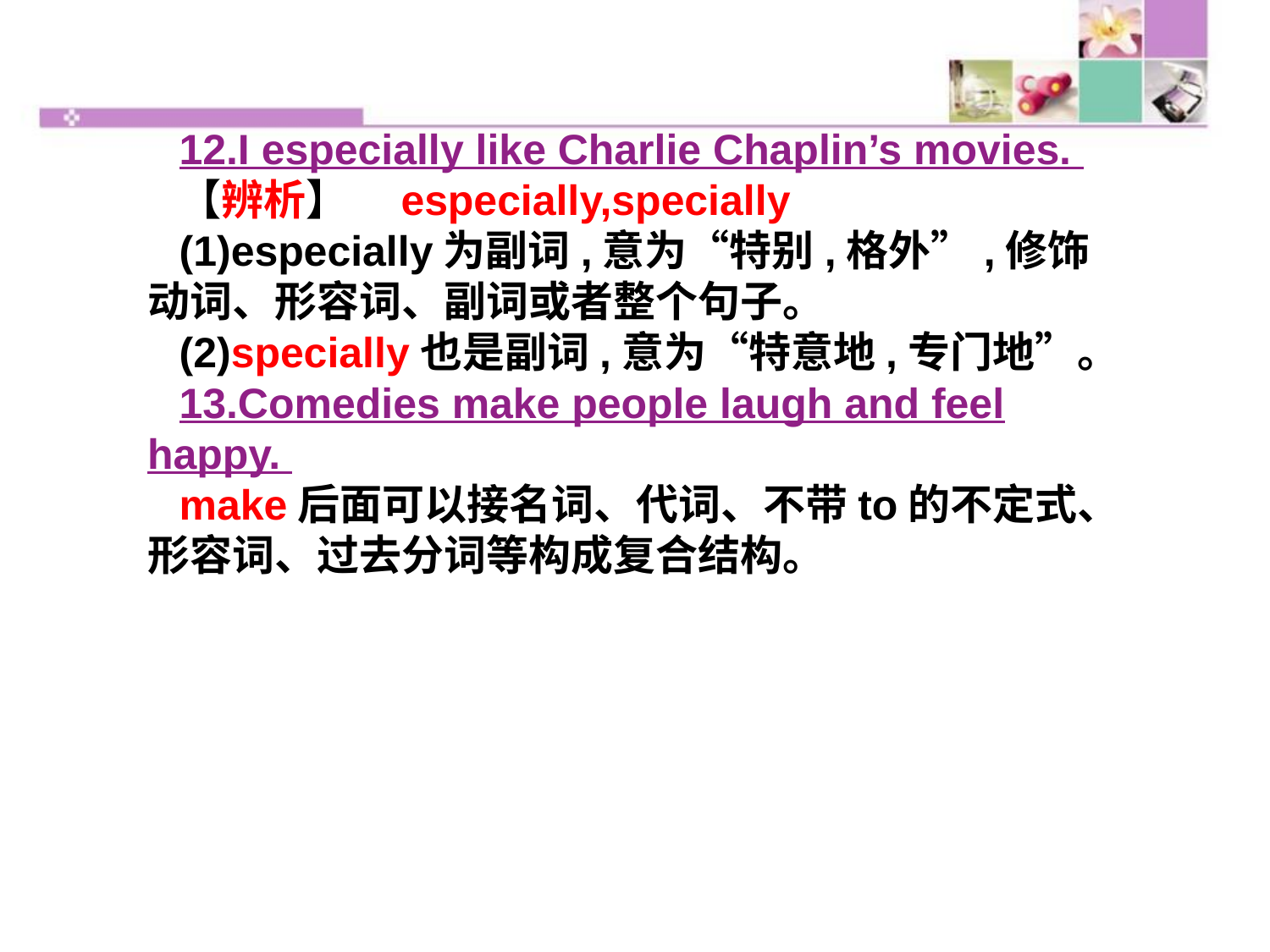

12.I especially like Charlie Chaplin’s movies.
【辨析】　especially,specially
(1)especially为副词,意为“特别,格外”,修饰动词、形容词、副词或者整个句子。
(2)specially也是副词,意为“特意地,专门地”。
13.Comedies make people laugh and feel happy.
make后面可以接名词、代词、不带to的不定式、形容词、过去分词等构成复合结构。